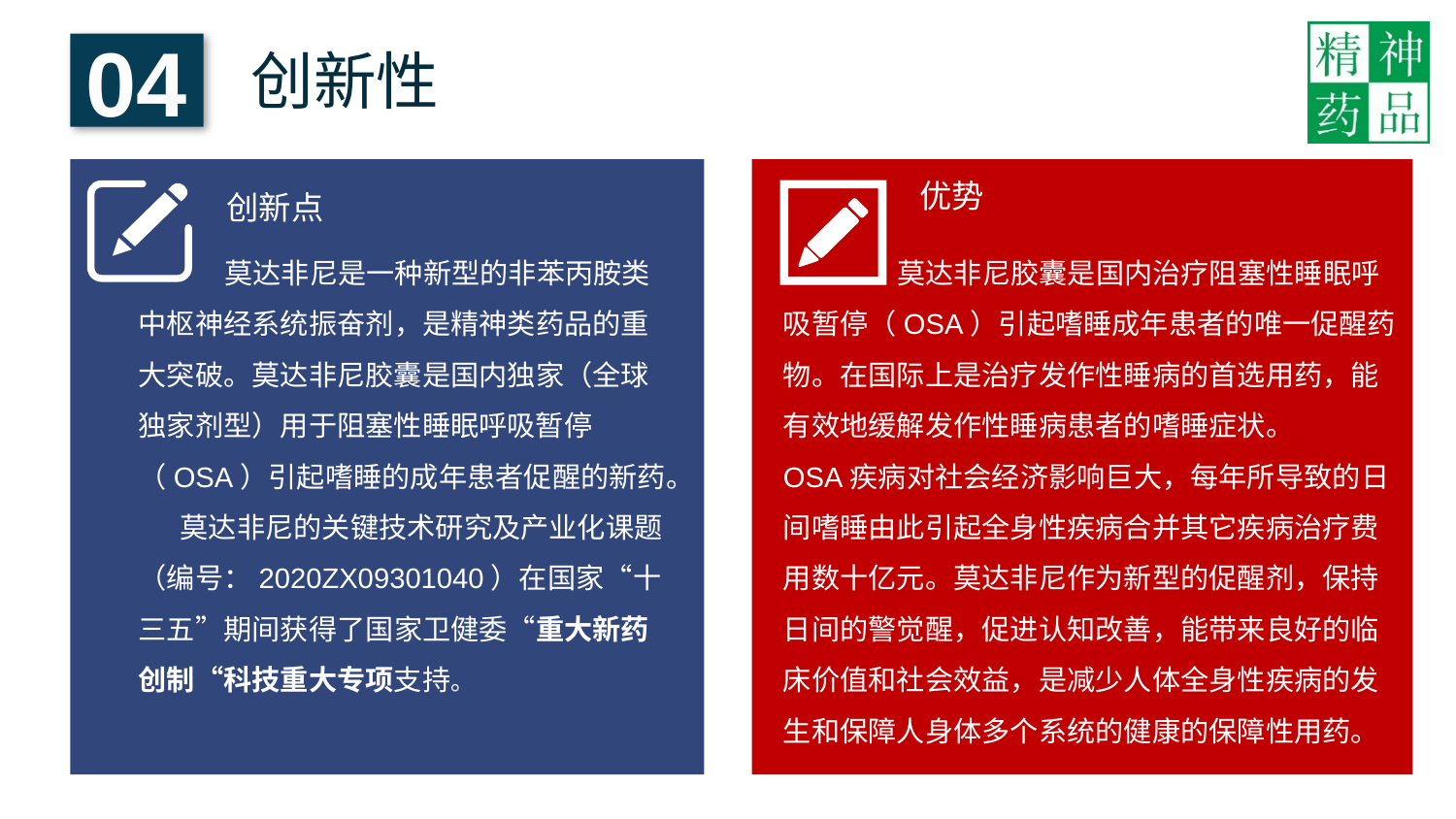

04
创新性

优势

创新点

      莫达非尼是一种新型的非苯丙胺类中枢神经系统振奋剂，是精神类药品的重大突破。莫达非尼胶囊是国内独家（全球独家剂型）用于阻塞性睡眠呼吸暂停（OSA）引起嗜睡的成年患者促醒的新药。
莫达非尼的关键技术研究及产业化课题（编号：2020ZX09301040）在国家“十三五”期间获得了国家卫健委“重大新药创制“科技重大专项支持。

                 莫达非尼胶囊是国内治疗阻塞性睡眠呼吸暂停（OSA）引起嗜睡成年患者的唯一促醒药物。在国际上是治疗发作性睡病的首选用药，能有效地缓解发作性睡病患者的嗜睡症状。
OSA疾病对社会经济影响巨大，每年所导致的日间嗜睡由此引起全身性疾病合并其它疾病治疗费用数十亿元。莫达非尼作为新型的促醒剂，保持日间的警觉醒，促进认知改善，能带来良好的临床价值和社会效益，是减少人体全身性疾病的发生和保障人身体多个系统的健康的保障性用药。